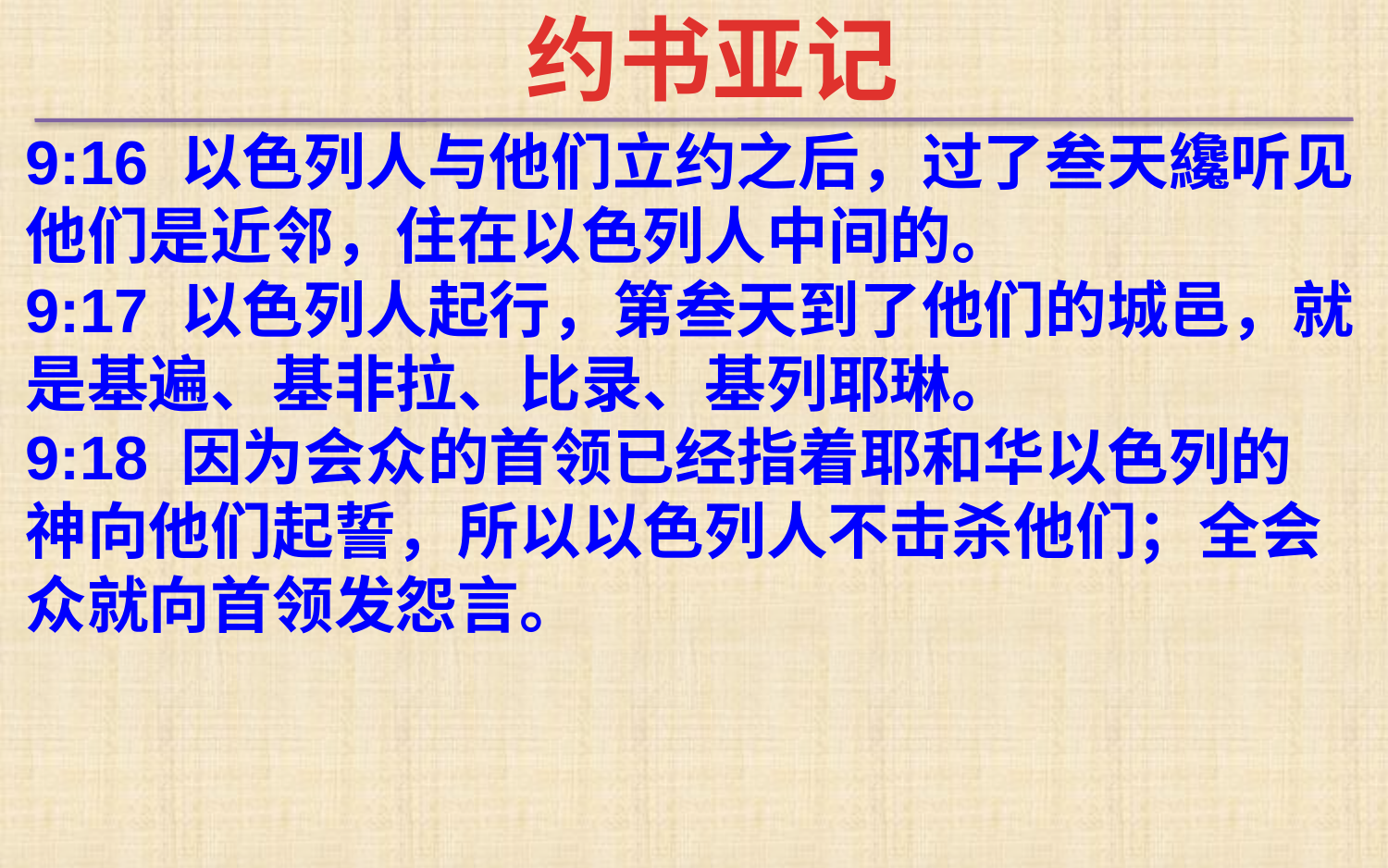

约书亚记
9:16 以色列人与他们立约之后，过了叁天纔听见他们是近邻，住在以色列人中间的。
9:17 以色列人起行，第叁天到了他们的城邑，就是基遍、基非拉、比录、基列耶琳。
9:18 因为会众的首领已经指着耶和华以色列的　神向他们起誓，所以以色列人不击杀他们；全会众就向首领发怨言。